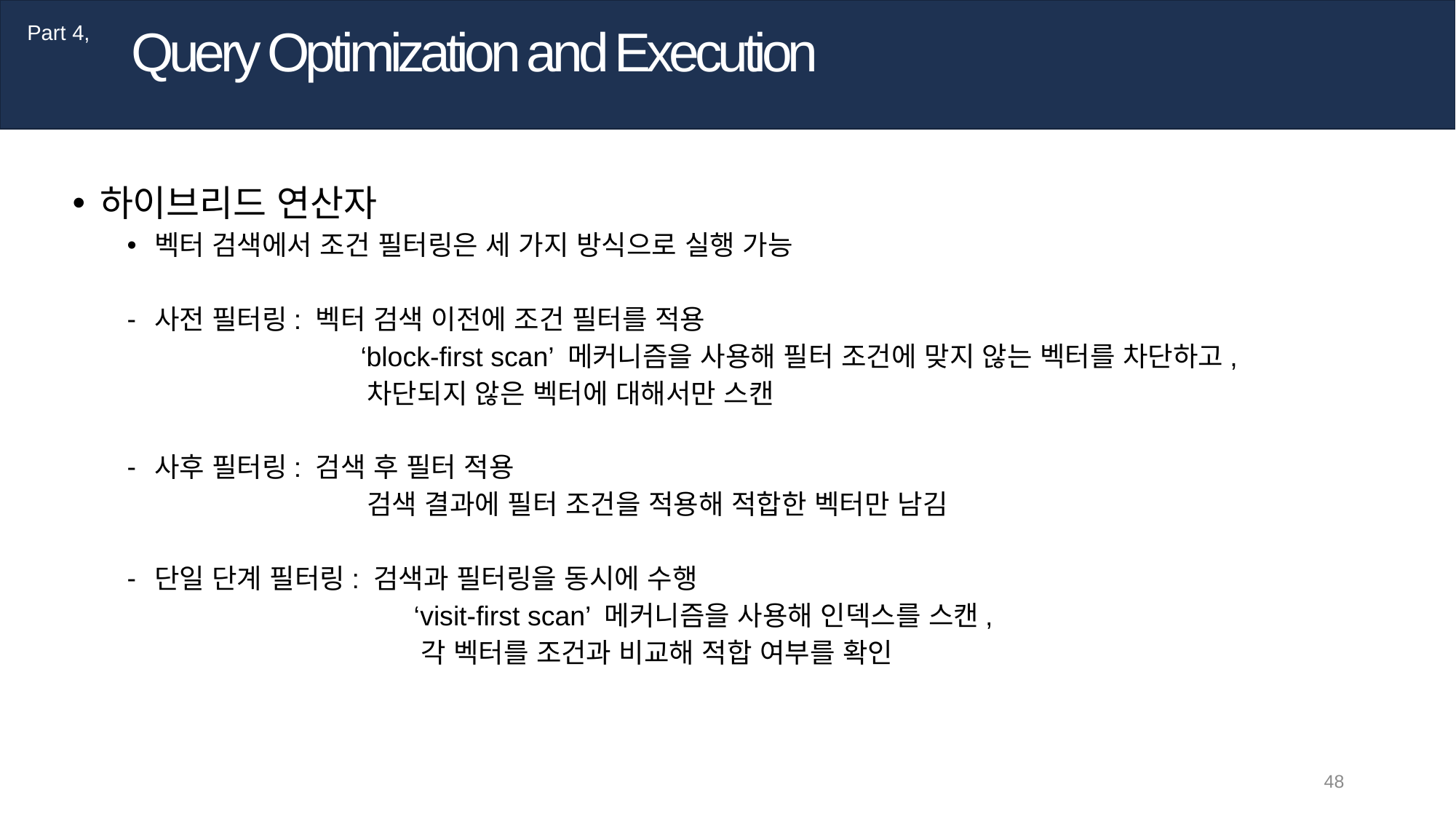

Query Optimization and Execution
Part 4,
하이브리드 연산자
벡터 검색에서 조건 필터링은 세 가지 방식으로 실행 가능

사전 필터링: 벡터 검색 이전에 조건 필터를 적용
		  ‘block-first scan’ 메커니즘을 사용해 필터 조건에 맞지 않는 벡터를 차단하고,
		  차단되지 않은 벡터에 대해서만 스캔

사후 필터링: 검색 후 필터 적용
		  검색 결과에 필터 조건을 적용해 적합한 벡터만 남김

단일 단계 필터링: 검색과 필터링을 동시에 수행
		         ‘visit-first scan’ 메커니즘을 사용해 인덱스를 스캔,
		         각 벡터를 조건과 비교해 적합 여부를 확인
48